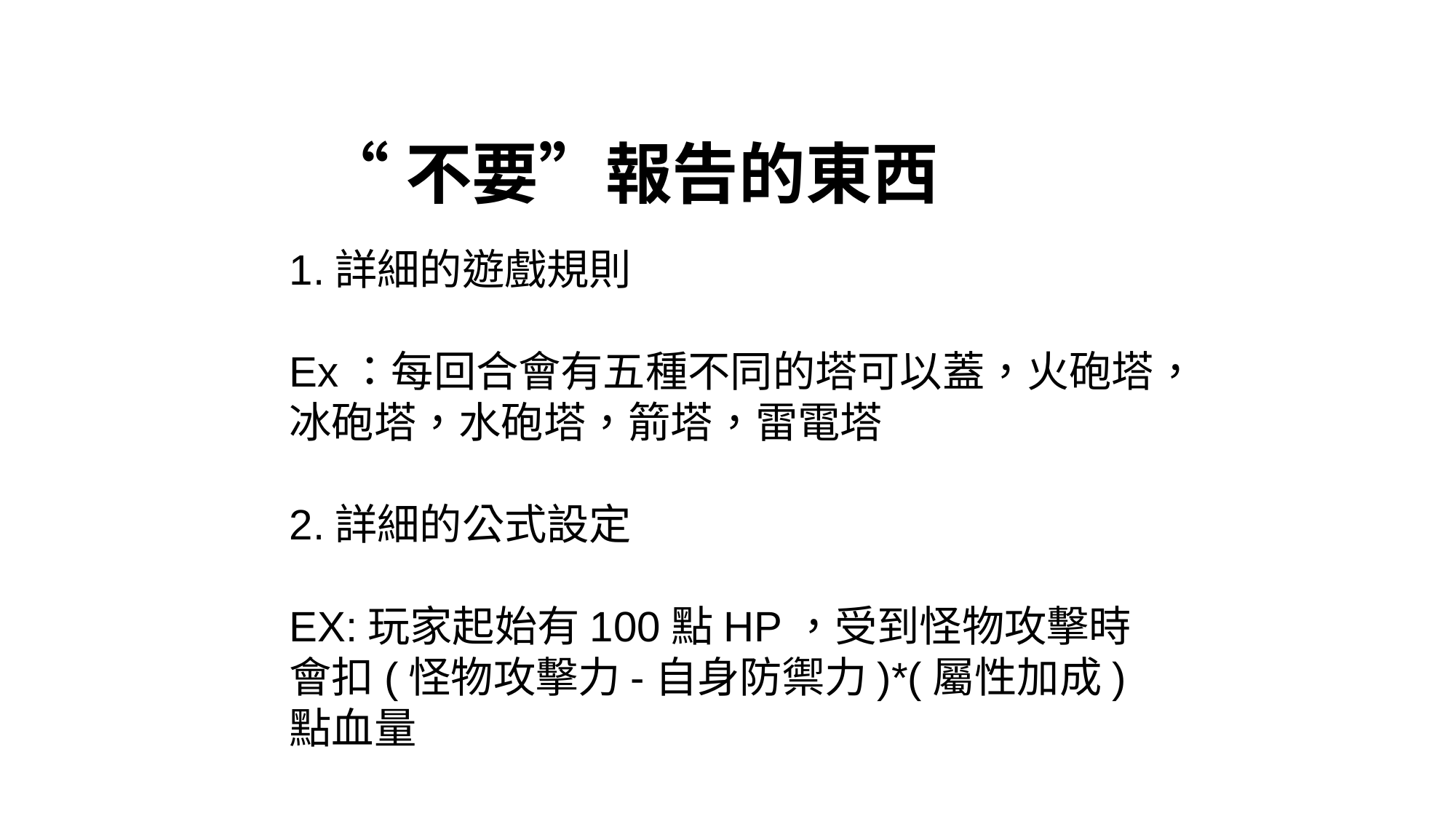

# “不要”報告的東西
1.詳細的遊戲規則

Ex：每回合會有五種不同的塔可以蓋，火砲塔，冰砲塔，水砲塔，箭塔，雷電塔

2.詳細的公式設定

EX:玩家起始有100點HP，受到怪物攻擊時會扣(怪物攻擊力-自身防禦力)*(屬性加成) 點血量